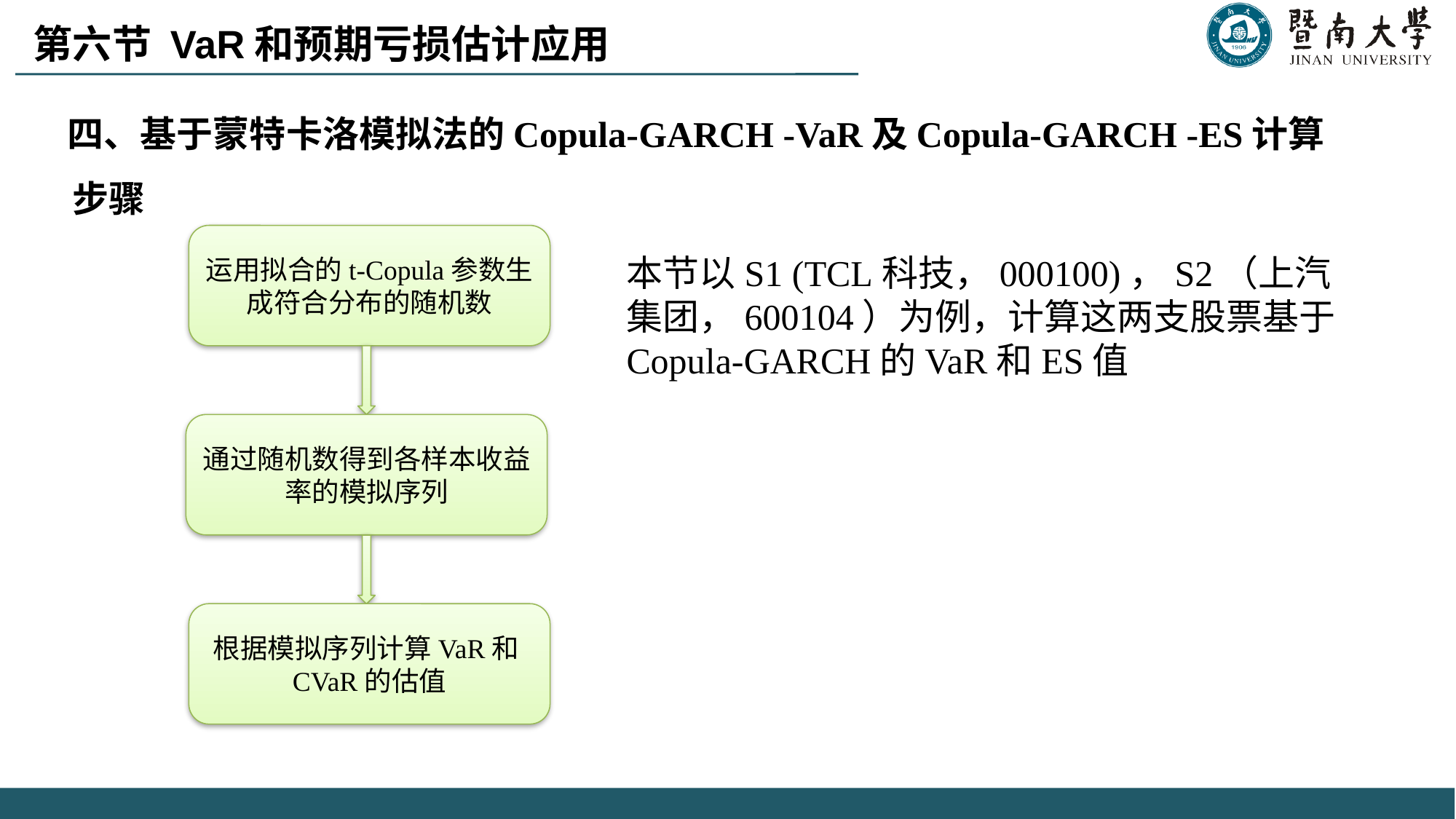

第六节 VaR和预期亏损估计应用
四、基于蒙特卡洛模拟法的Copula-GARCH -VaR及Copula-GARCH -ES计算
步骤
运用拟合的t-Copula参数生成符合分布的随机数

通过随机数得到各样本收益率的模拟序列

根据模拟序列计算VaR和CVaR的估值
本节以S1 (TCL科技，000100)，S2（上汽集团，600104）为例，计算这两支股票基于Copula-GARCH的VaR和ES值